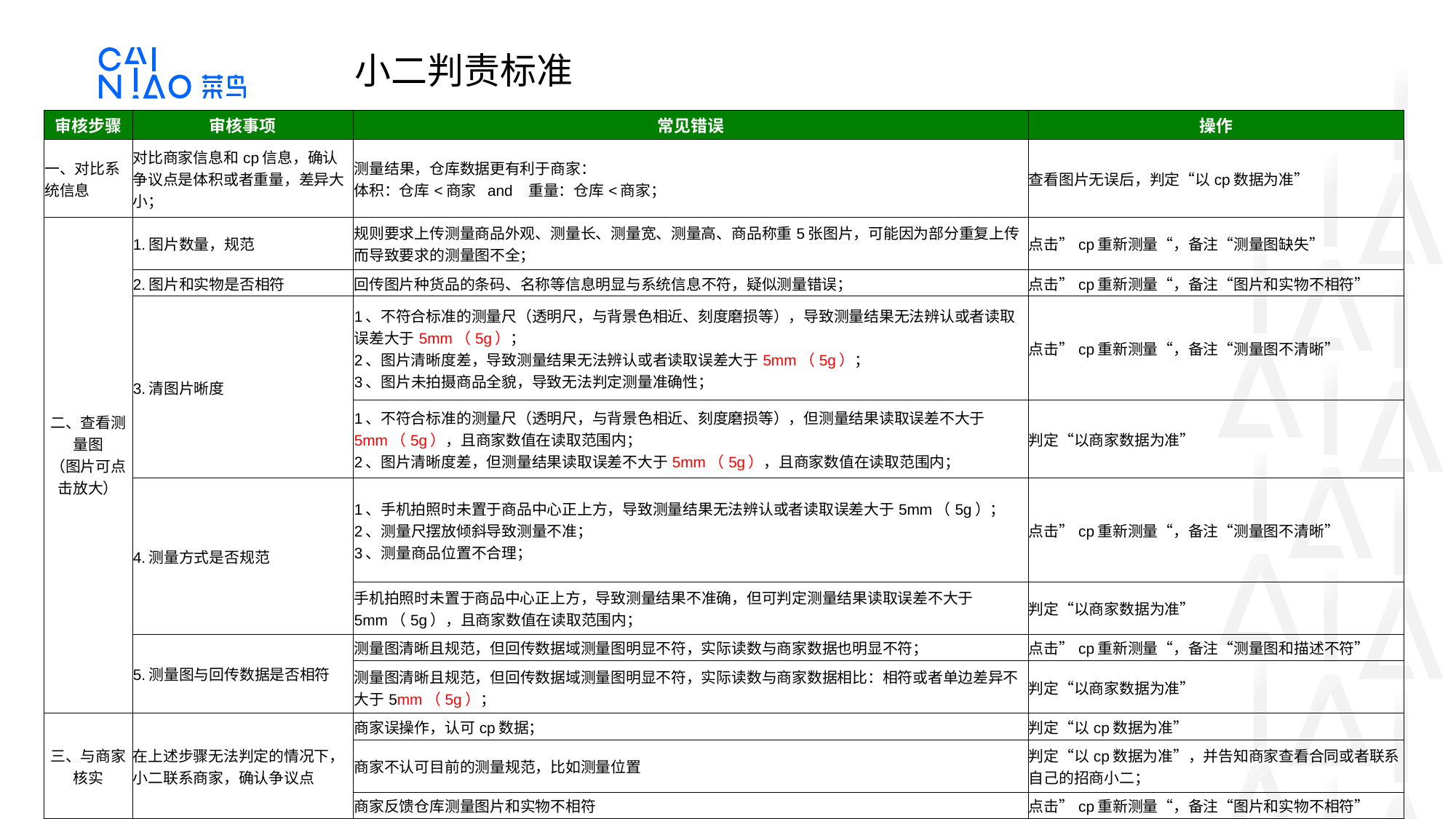

小二判责标准
| 审核步骤 | 审核事项 | 常见错误 | 操作 |
| --- | --- | --- | --- |
| 一、对比系统信息 | 对比商家信息和cp信息，确认争议点是体积或者重量，差异大小； | 测量结果，仓库数据更有利于商家： 体积：仓库<商家 and 重量：仓库<商家； | 查看图片无误后，判定“以cp数据为准” |
| 二、查看测量图 （图片可点击放大） | 1.图片数量，规范 | 规则要求上传测量商品外观、测量长、测量宽、测量高、商品称重5张图片，可能因为部分重复上传而导致要求的测量图不全； | 点击”cp重新测量“，备注“测量图缺失” |
|  | 2.图片和实物是否相符 | 回传图片种货品的条码、名称等信息明显与系统信息不符，疑似测量错误； | 点击”cp重新测量“，备注“图片和实物不相符” |
|  | 3.清图片晰度 | 1、不符合标准的测量尺（透明尺，与背景色相近、刻度磨损等），导致测量结果无法辨认或者读取误差大于5mm（5g）； 2、图片清晰度差，导致测量结果无法辨认或者读取误差大于5mm（5g）； 3、图片未拍摄商品全貌，导致无法判定测量准确性； | 点击”cp重新测量“，备注“测量图不清晰” |
|  |  | 1、不符合标准的测量尺（透明尺，与背景色相近、刻度磨损等），但测量结果读取误差不大于5mm（5g），且商家数值在读取范围内； 2、图片清晰度差，但测量结果读取误差不大于5mm（5g），且商家数值在读取范围内； | 判定“以商家数据为准” |
|  | 4.测量方式是否规范 | 1、手机拍照时未置于商品中心正上方，导致测量结果无法辨认或者读取误差大于5mm（5g）； 2、测量尺摆放倾斜导致测量不准； 3、测量商品位置不合理； | 点击”cp重新测量“，备注“测量图不清晰” |
|  |  | 手机拍照时未置于商品中心正上方，导致测量结果不准确，但可判定测量结果读取误差不大于5mm（5g），且商家数值在读取范围内； | 判定“以商家数据为准” |
|  | 5.测量图与回传数据是否相符 | 测量图清晰且规范，但回传数据域测量图明显不符，实际读数与商家数据也明显不符； | 点击”cp重新测量“，备注“测量图和描述不符” |
|  |  | 测量图清晰且规范，但回传数据域测量图明显不符，实际读数与商家数据相比：相符或者单边差异不大于5mm（5g）； | 判定“以商家数据为准” |
| 三、与商家核实 | 在上述步骤无法判定的情况下，小二联系商家，确认争议点 | 商家误操作，认可cp数据； | 判定“以cp数据为准” |
|  |  | 商家不认可目前的测量规范，比如测量位置 | 判定“以cp数据为准”，并告知商家查看合同或者联系自己的招商小二； |
|  |  | 商家反馈仓库测量图片和实物不相符 | 点击”cp重新测量“，备注“图片和实物不相符” |